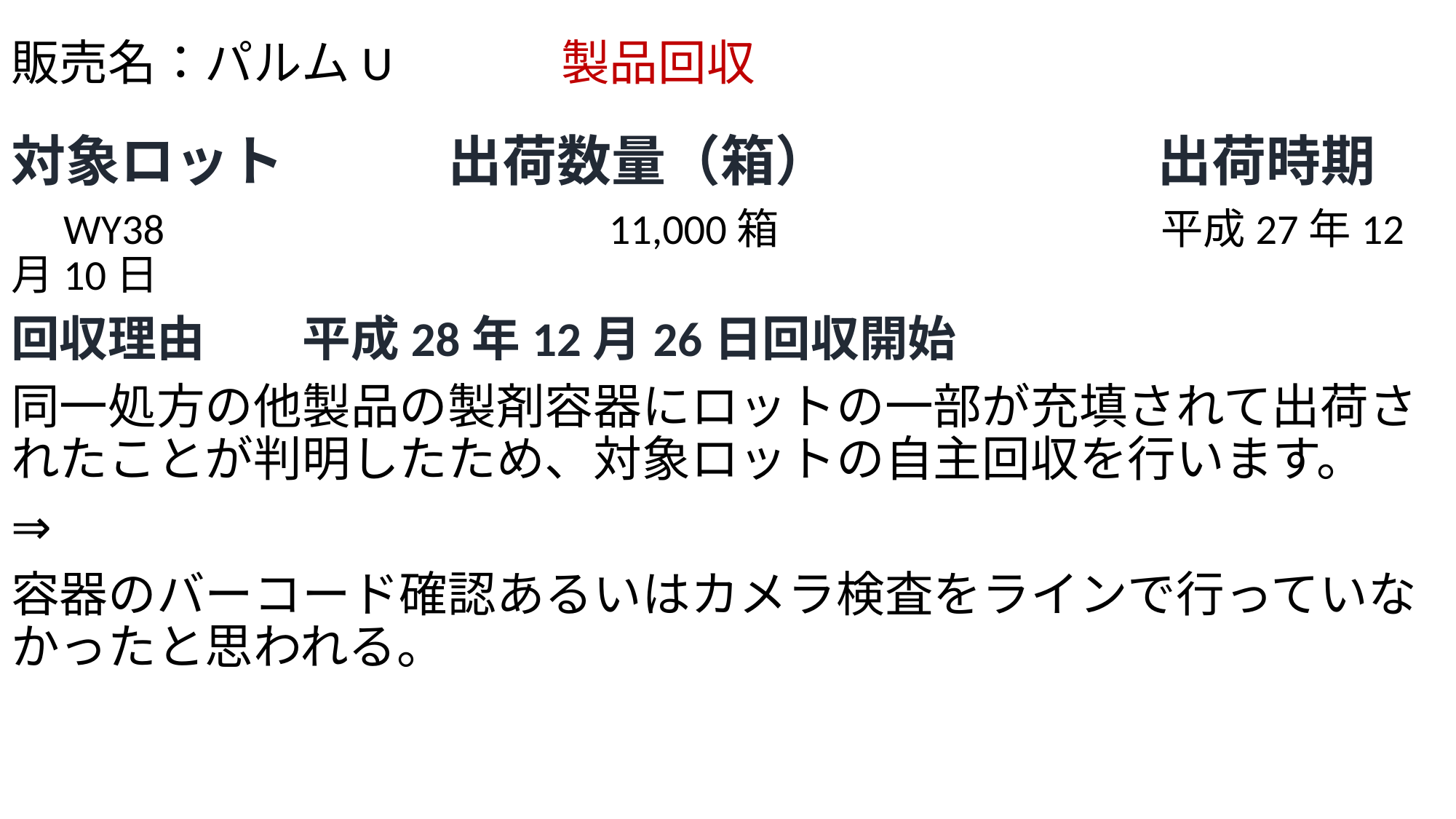

# 販売名：パルムU 　　　製品回収
対象ロット　　　出荷数量（箱）　　　　　　出荷時期
　WY38　　　　　　　　　　11,000箱　　　　　　　　　平成27年12月10日
回収理由　　平成28年12月26日回収開始
同一処方の他製品の製剤容器にロットの一部が充填されて出荷されたことが判明したため、対象ロットの自主回収を行います。
⇒
容器のバーコード確認あるいはカメラ検査をラインで行っていなかったと思われる。